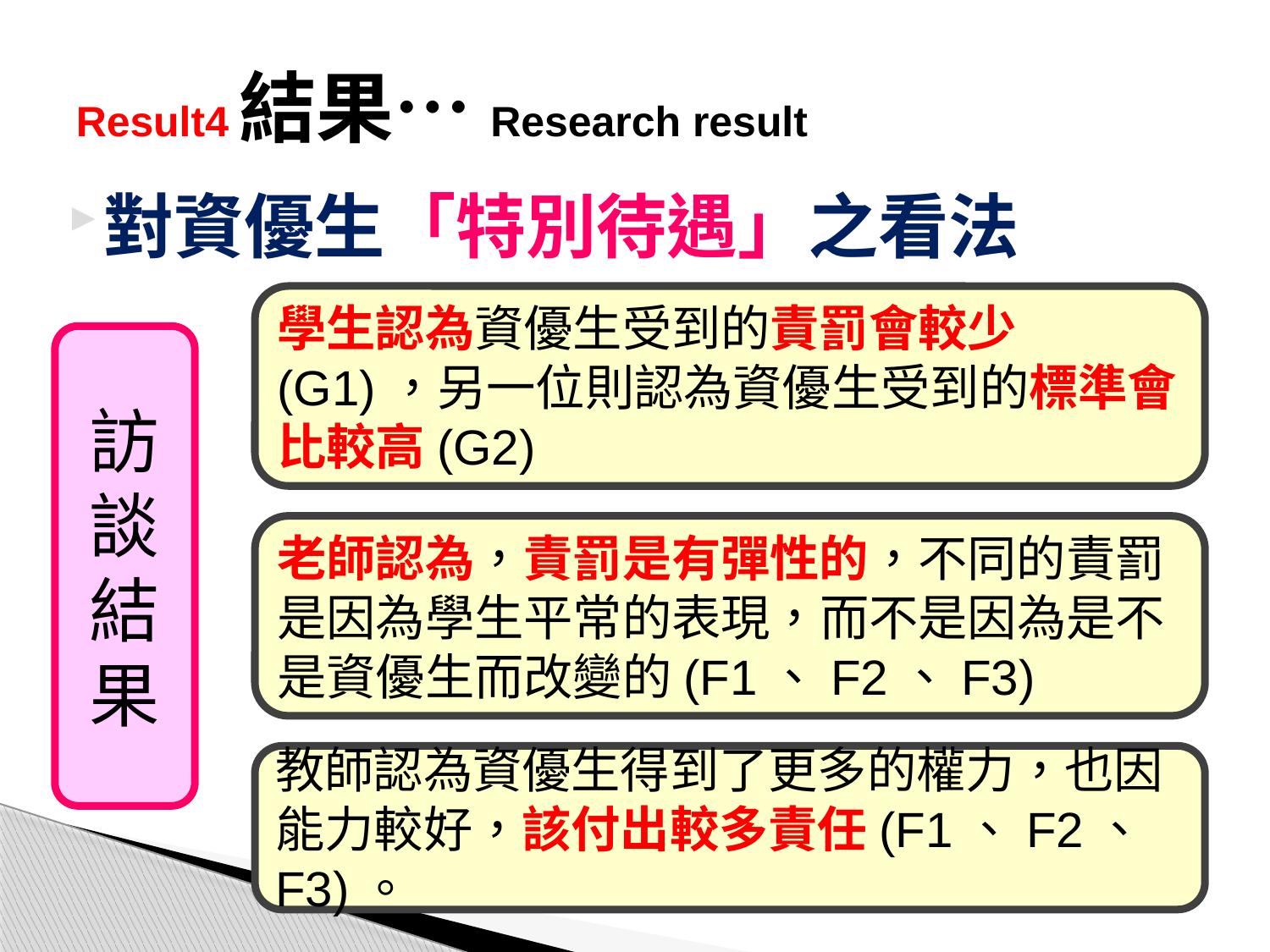

# Result4結果…Research result
對資優生「特別待遇」之看法
學生認為資優生受到的責罰會較少(G1)，另一位則認為資優生受到的標準會比較高(G2)
訪談結果
老師認為，責罰是有彈性的，不同的責罰是因為學生平常的表現，而不是因為是不是資優生而改變的(F1、F2、F3)
教師認為資優生得到了更多的權力，也因能力較好，該付出較多責任(F1、F2、F3)。